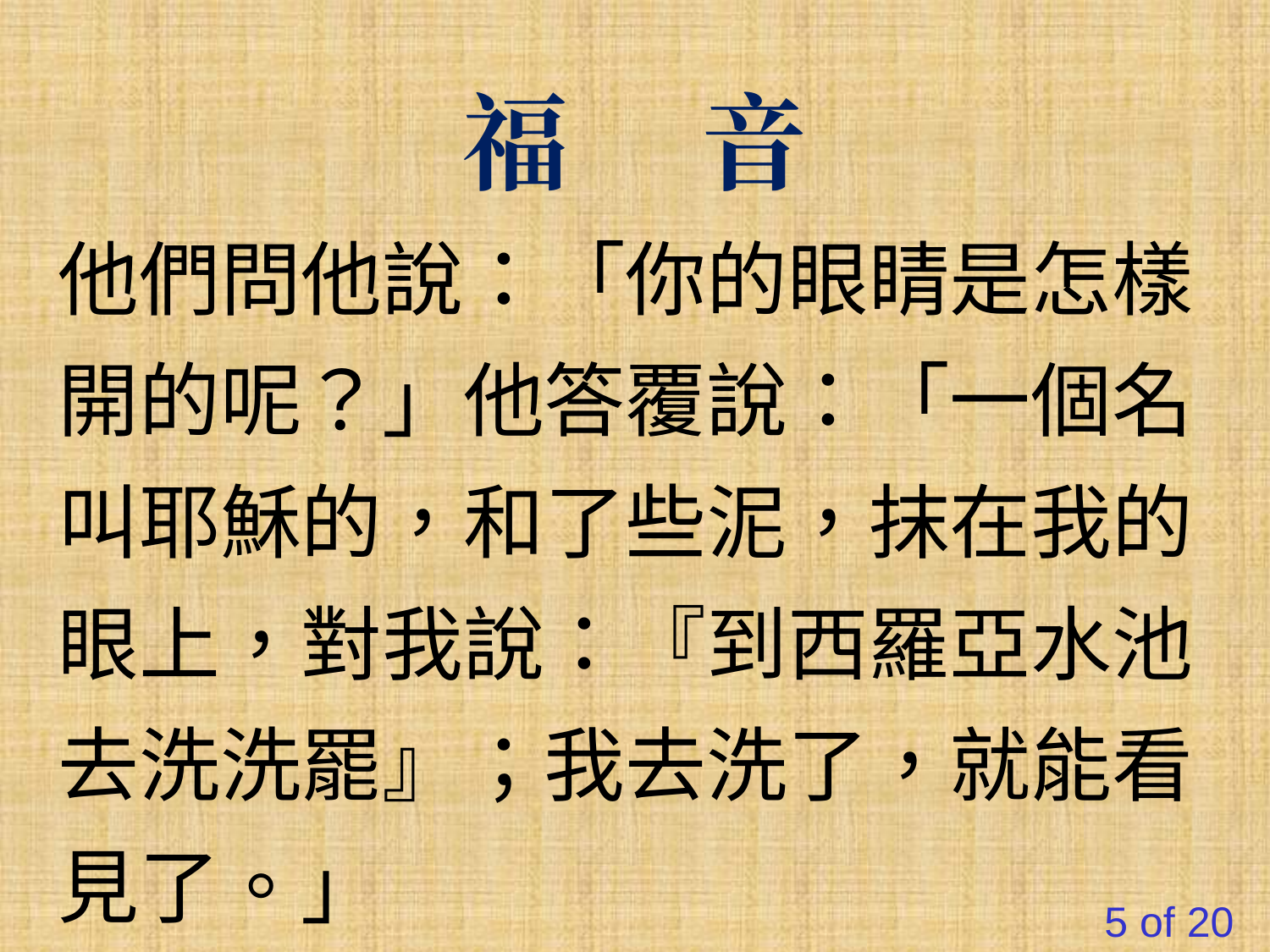

福     音
他們問他說：「你的眼睛是怎樣開的呢？」他答覆說：「一個名叫耶穌的，和了些泥，抹在我的眼上，對我說：『到西羅亞水池去洗洗罷』；我去洗了，就能看見了。」
5 of 20